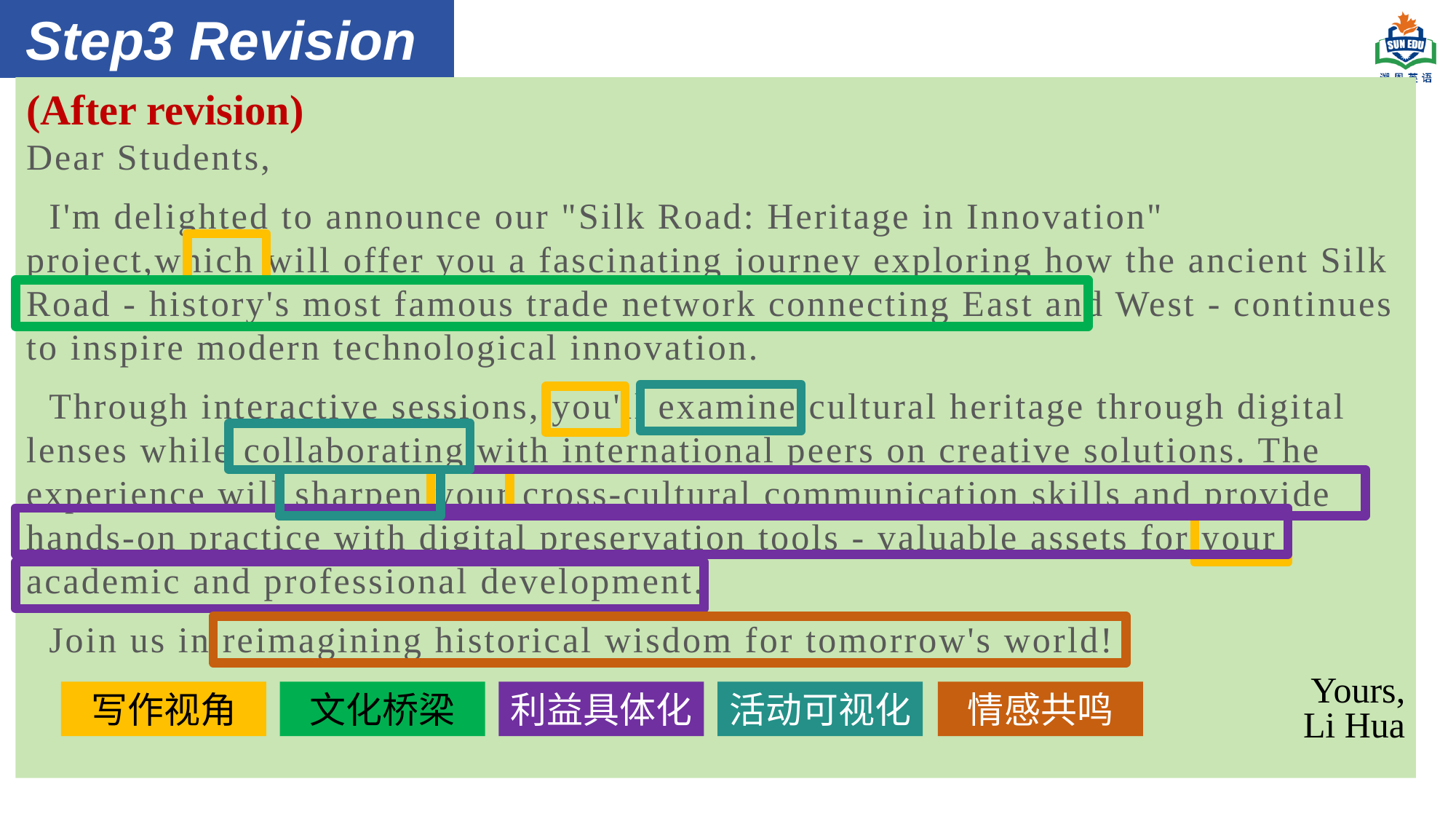

Step3 Revision

(After revision)
Dear Students,
  I'm delighted to announce our "Silk Road: Heritage in Innovation" project,which will offer you a fascinating journey exploring how the ancient Silk Road - history's most famous trade network connecting East and West - continues to inspire modern technological innovation.
  Through interactive sessions, you'll examine cultural heritage through digital lenses while collaborating with international peers on creative solutions. The experience will sharpen your cross-cultural communication skills and provide hands-on practice with digital preservation tools - valuable assets for your academic and professional development.
  Join us in reimagining historical wisdom for tomorrow's world!
Yours,
Li Hua

写作视角
文化桥梁
利益具体化
活动可视化
情感共鸣